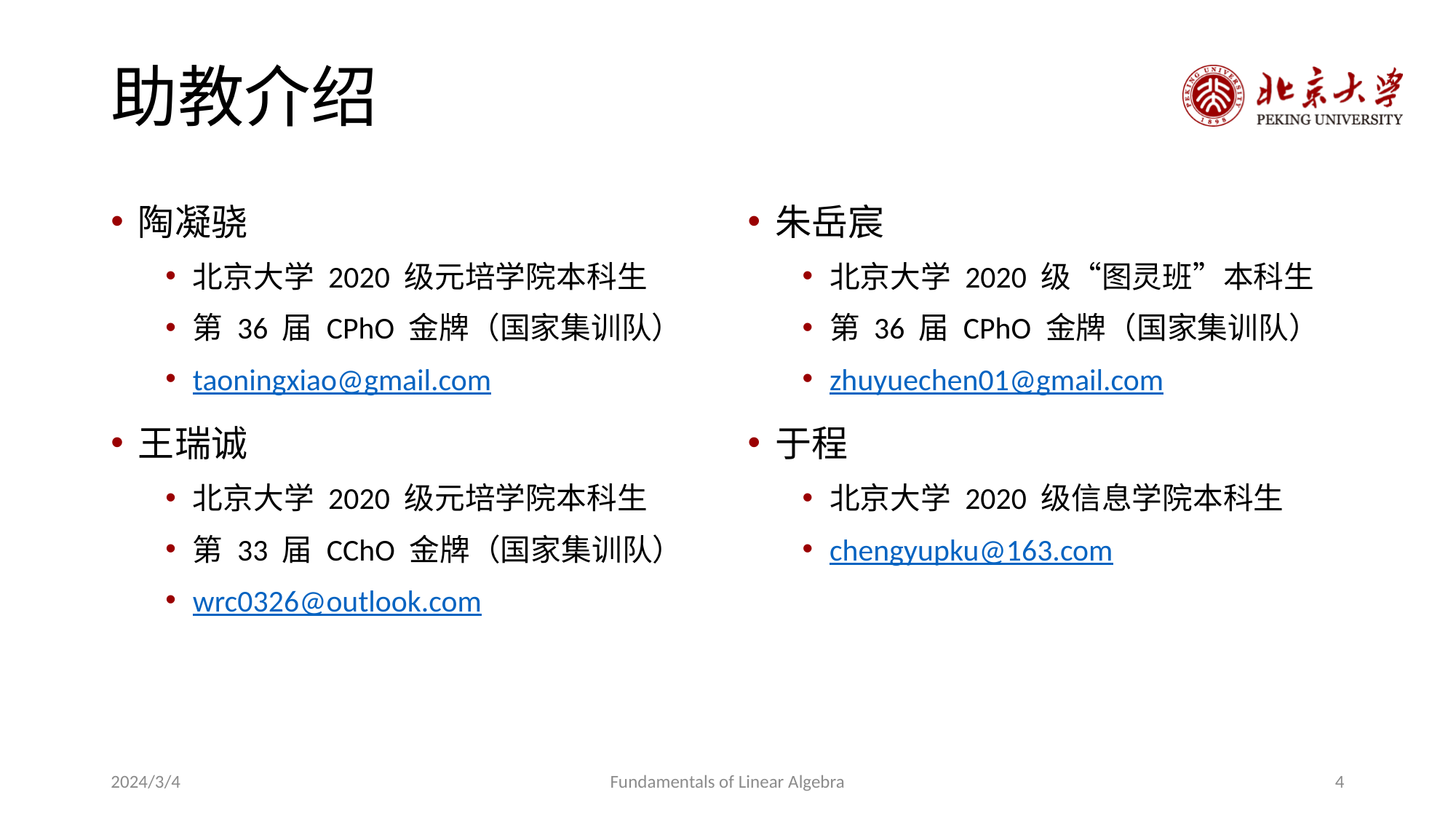

# 助教介绍
陶凝骁
北京大学 2020 级元培学院本科生
第 36 届 CPhO 金牌（国家集训队）
taoningxiao@gmail.com
王瑞诚
北京大学 2020 级元培学院本科生
第 33 届 CChO 金牌（国家集训队）
wrc0326@outlook.com
朱岳宸
北京大学 2020 级“图灵班”本科生
第 36 届 CPhO 金牌（国家集训队）
zhuyuechen01@gmail.com
于程
北京大学 2020 级信息学院本科生
chengyupku@163.com
2024/3/4
Fundamentals of Linear Algebra
4